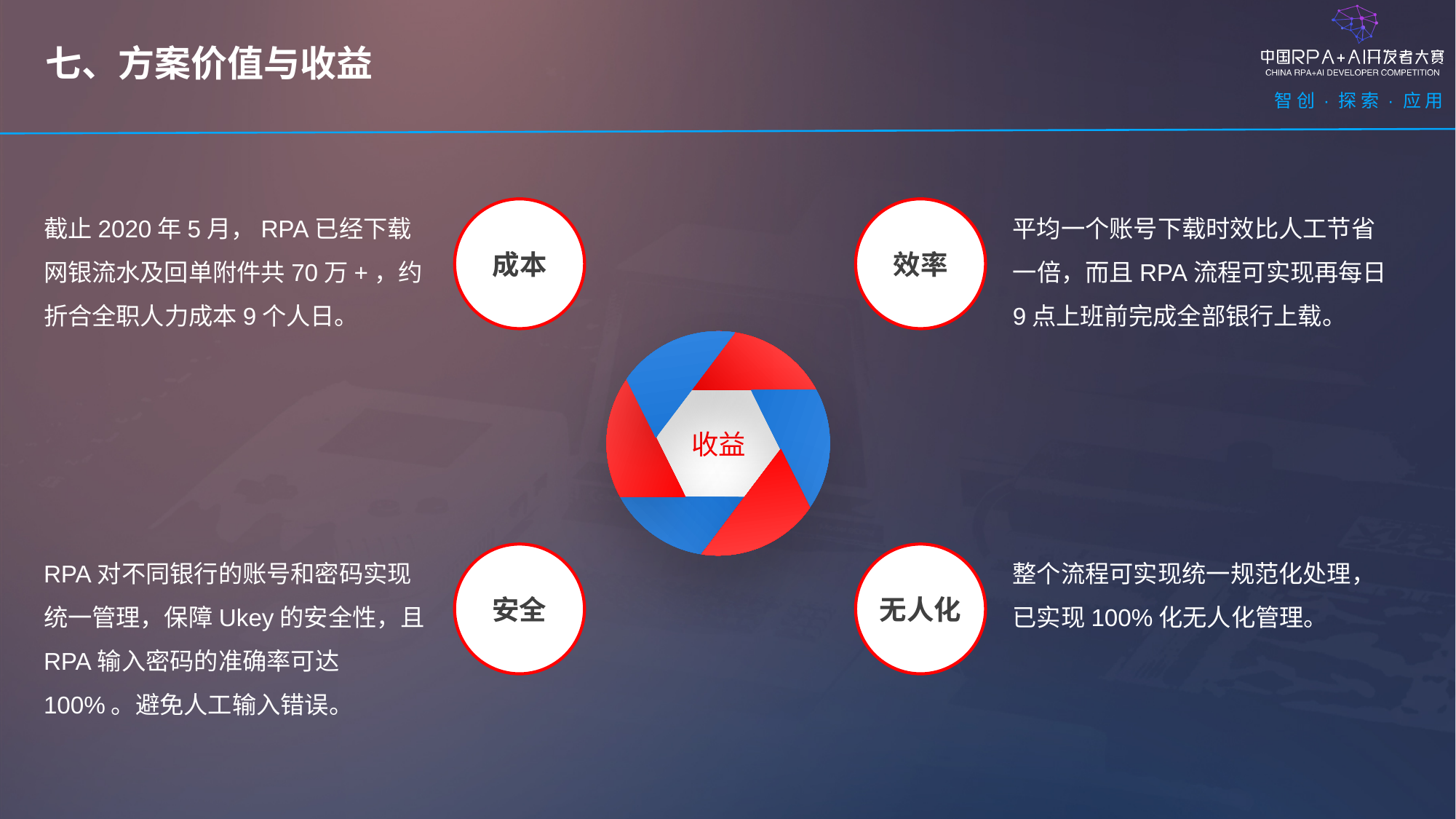

七、方案价值与收益
截止2020年5月，RPA已经下载网银流水及回单附件共70万+，约折合全职人力成本9个人日。
成本
效率
平均一个账号下载时效比人工节省一倍，而且RPA流程可实现再每日9点上班前完成全部银行上载。

收益

RPA对不同银行的账号和密码实现统一管理，保障Ukey的安全性，且RPA输入密码的准确率可达100%。避免人工输入错误。
安全
无人化
整个流程可实现统一规范化处理，已实现100%化无人化管理。